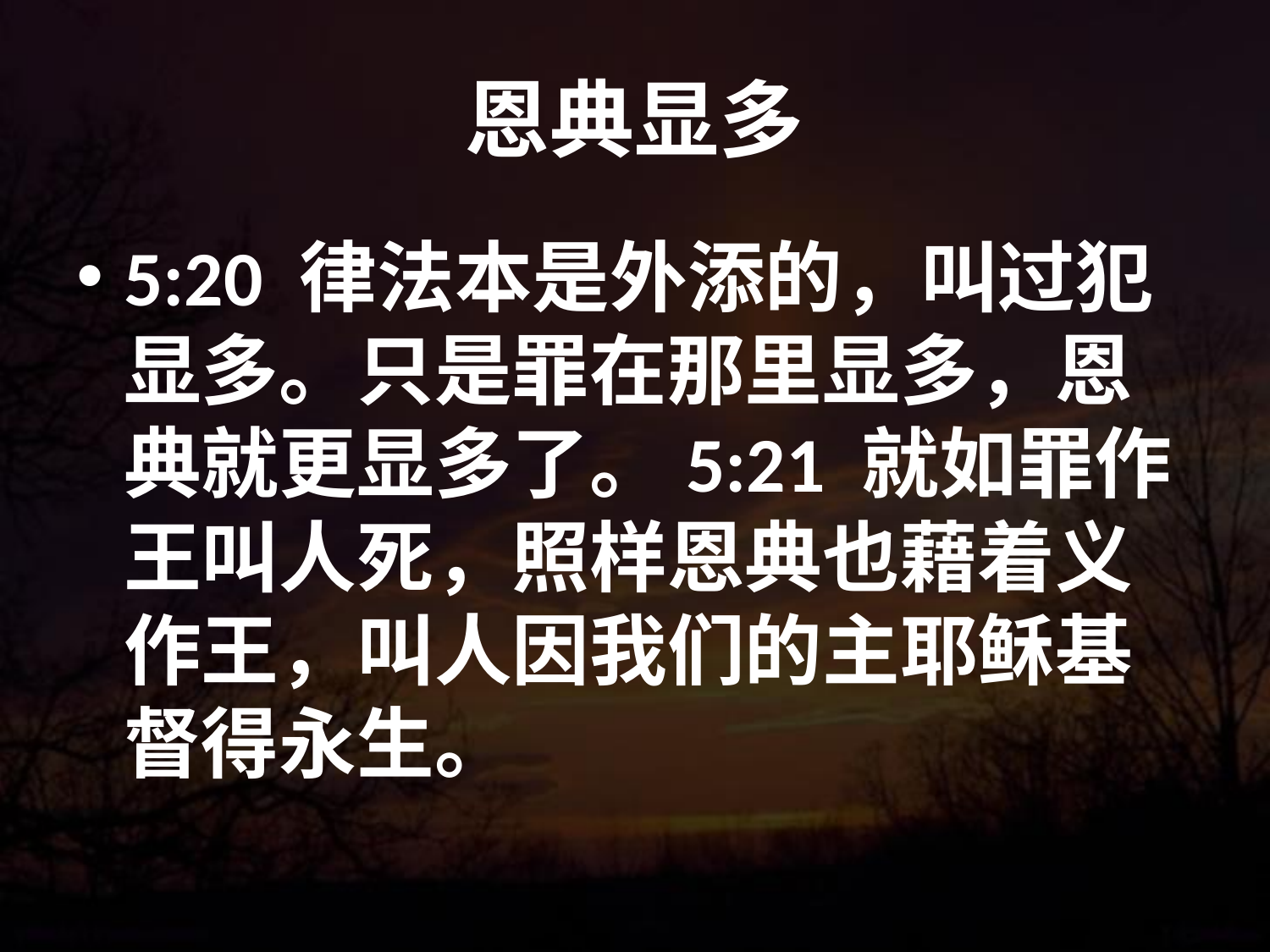

# 恩典显多
5:20 律法本是外添的，叫过犯显多。只是罪在那里显多，恩典就更显多了。5:21 就如罪作王叫人死，照样恩典也藉着义作王，叫人因我们的主耶稣基督得永生。